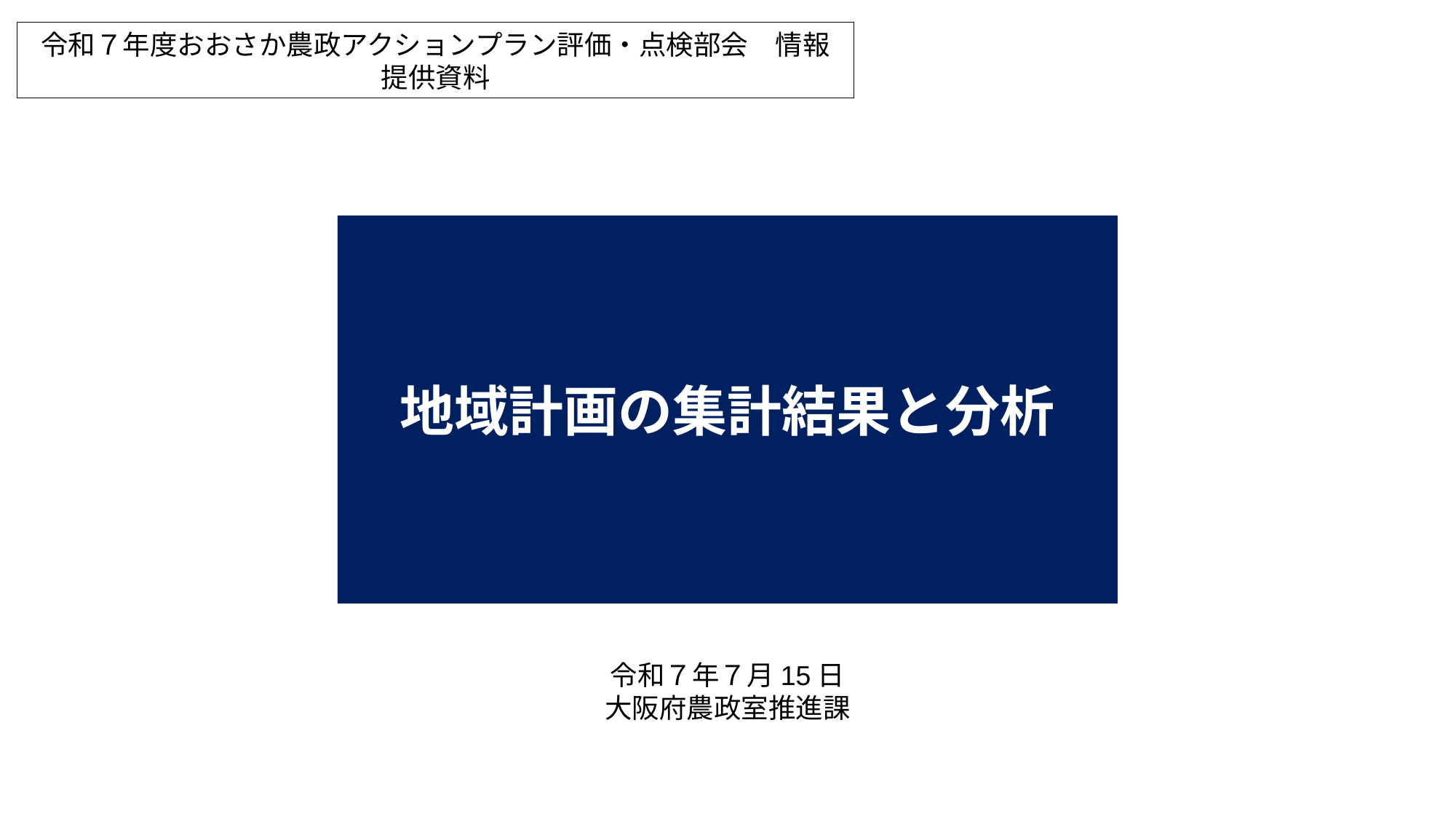

令和７年度おおさか農政アクションプラン評価・点検部会　情報提供資料
地域計画の集計結果と分析
令和７年７月15日
大阪府農政室推進課